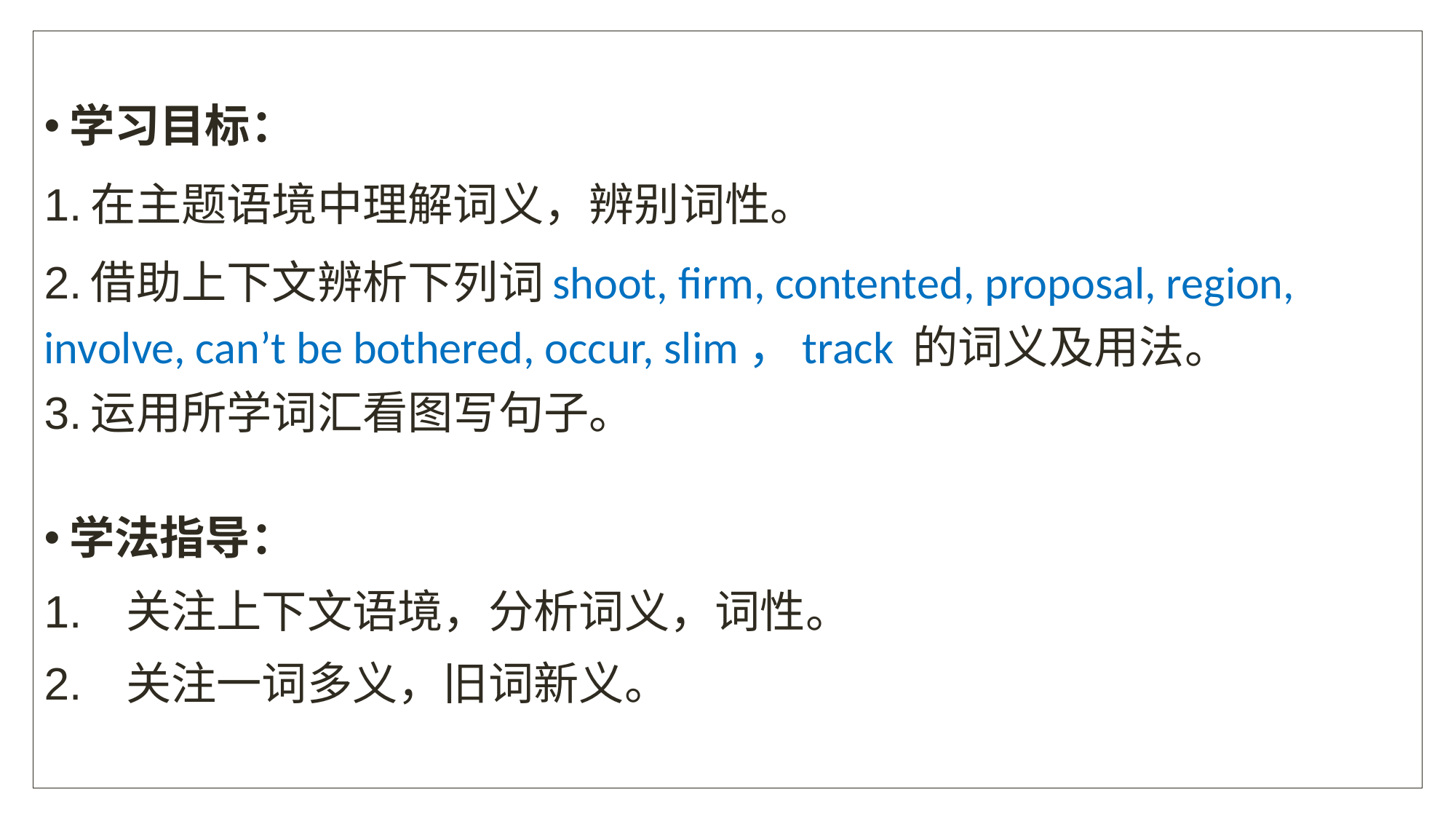

学习目标：
1.在主题语境中理解词义，辨别词性。
2.借助上下文辨析下列词shoot, firm, contented, proposal, region, involve, can’t be bothered, occur, slim，track 的词义及用法。
3.运用所学词汇看图写句子。

学法指导：
关注上下文语境，分析词义，词性。
关注一词多义，旧词新义。